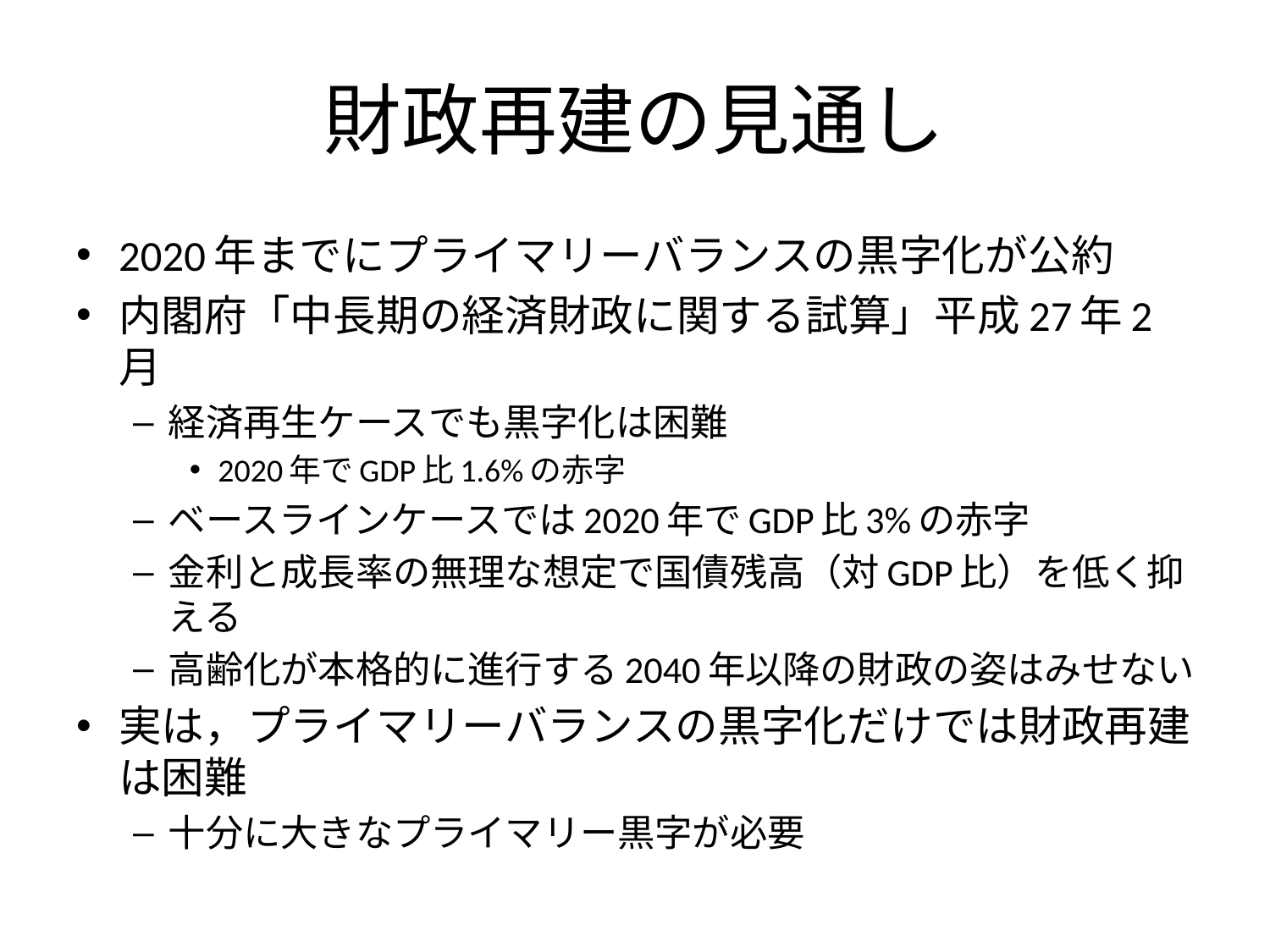

# 財政再建の見通し
2020年までにプライマリーバランスの黒字化が公約
内閣府「中長期の経済財政に関する試算」平成27年2月
経済再生ケースでも黒字化は困難
2020年でGDP比1.6%の赤字
ベースラインケースでは2020年でGDP比3%の赤字
金利と成長率の無理な想定で国債残高（対GDP比）を低く抑える
高齢化が本格的に進行する2040年以降の財政の姿はみせない
実は，プライマリーバランスの黒字化だけでは財政再建は困難
十分に大きなプライマリー黒字が必要